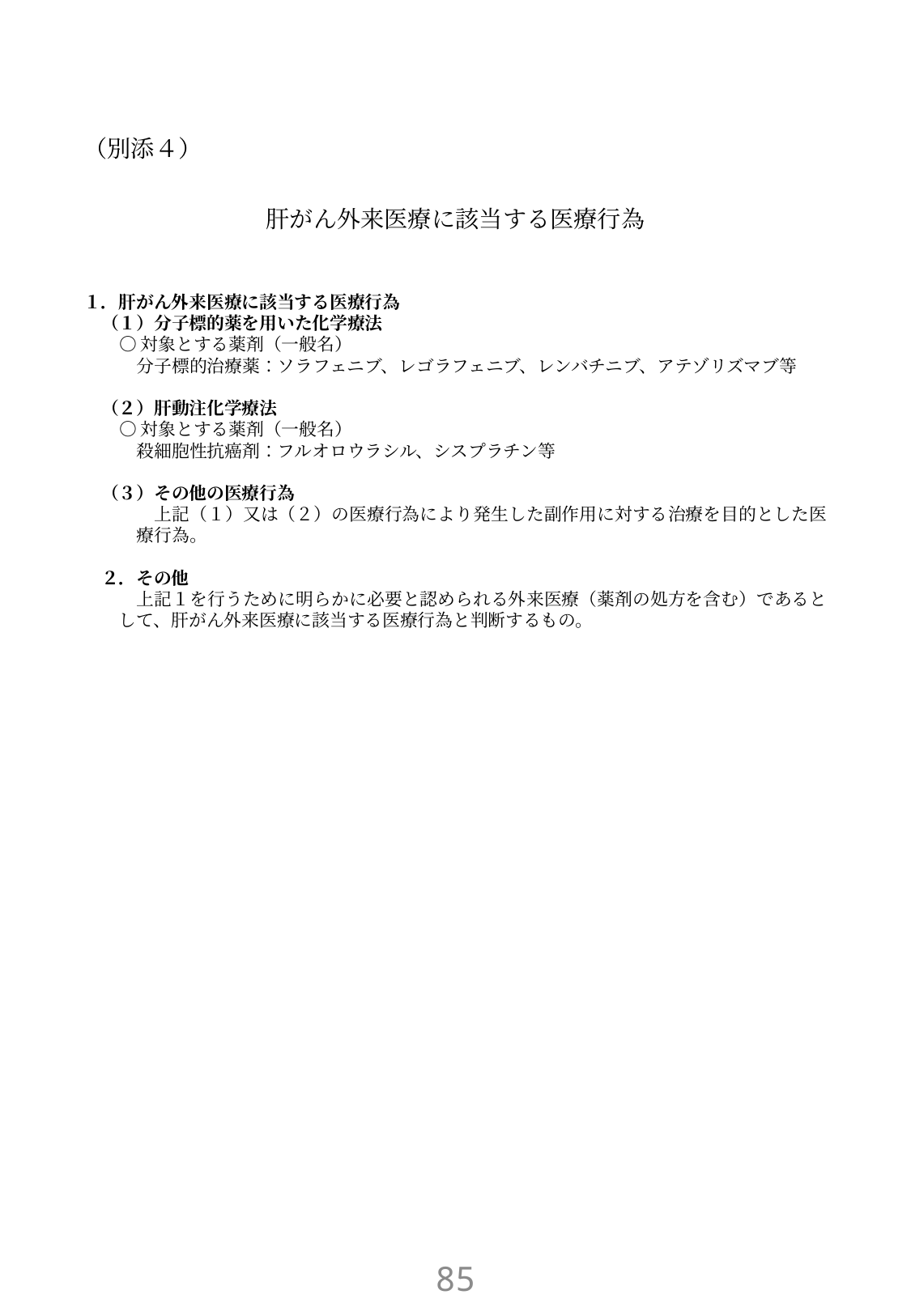

（別添４）

肝がん外来医療に該当する医療行為

１．肝がん外来医療に該当する医療行為
（１）分子標的薬を用いた化学療法
○対象とする薬剤（一般名）
分子標的治療薬：ソラフェニブ、レゴラフェニブ、レンバチニブ、アテゾリズマブ等

（２）肝動注化学療法
○対象とする薬剤（一般名）
殺細胞性抗癌剤：フルオロウラシル、シスプラチン等

（３）その他の医療行為
上記（１）又は（２）の医療行為により発生した副作用に対する治療を目的とした医療行為。

２．その他
上記１を行うために明らかに必要と認められる外来医療（薬剤の処方を含む）であるとして、肝がん外来医療に該当する医療行為と判断するもの。

85